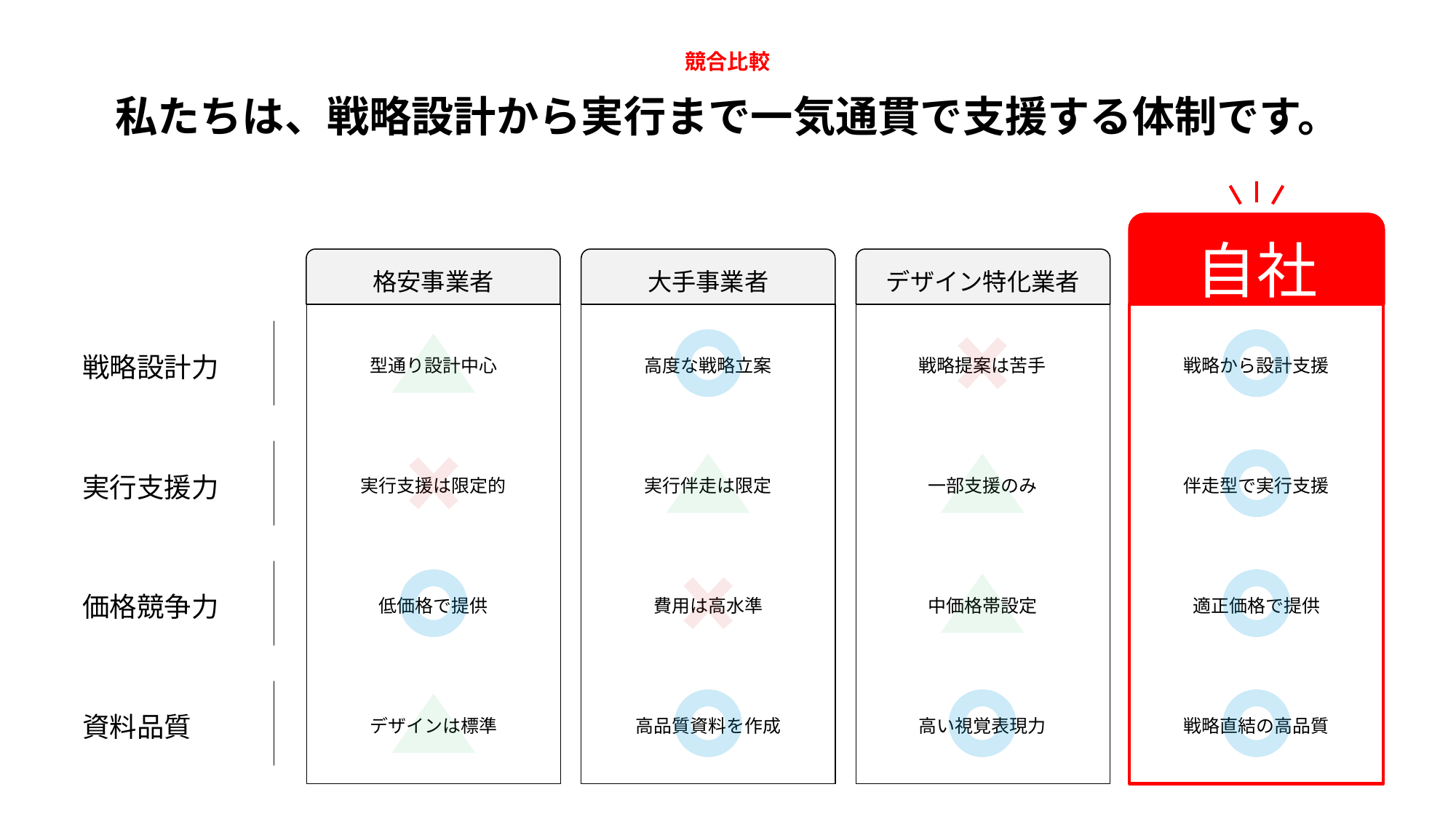

競合比較
私たちは、戦略設計から実行まで一気通貫で支援する体制です。
自社
格安事業者
大手事業者
デザイン特化業者

戦略設計力
型通り設計中心
高度な戦略立案
戦略提案は苦手
戦略から設計支援

実行支援力
実行支援は限定的
実行伴走は限定
一部支援のみ
伴走型で実行支援

価格競争力
低価格で提供
費用は高水準
中価格帯設定
適正価格で提供

資料品質
デザインは標準
高品質資料を作成
高い視覚表現力
戦略直結の高品質